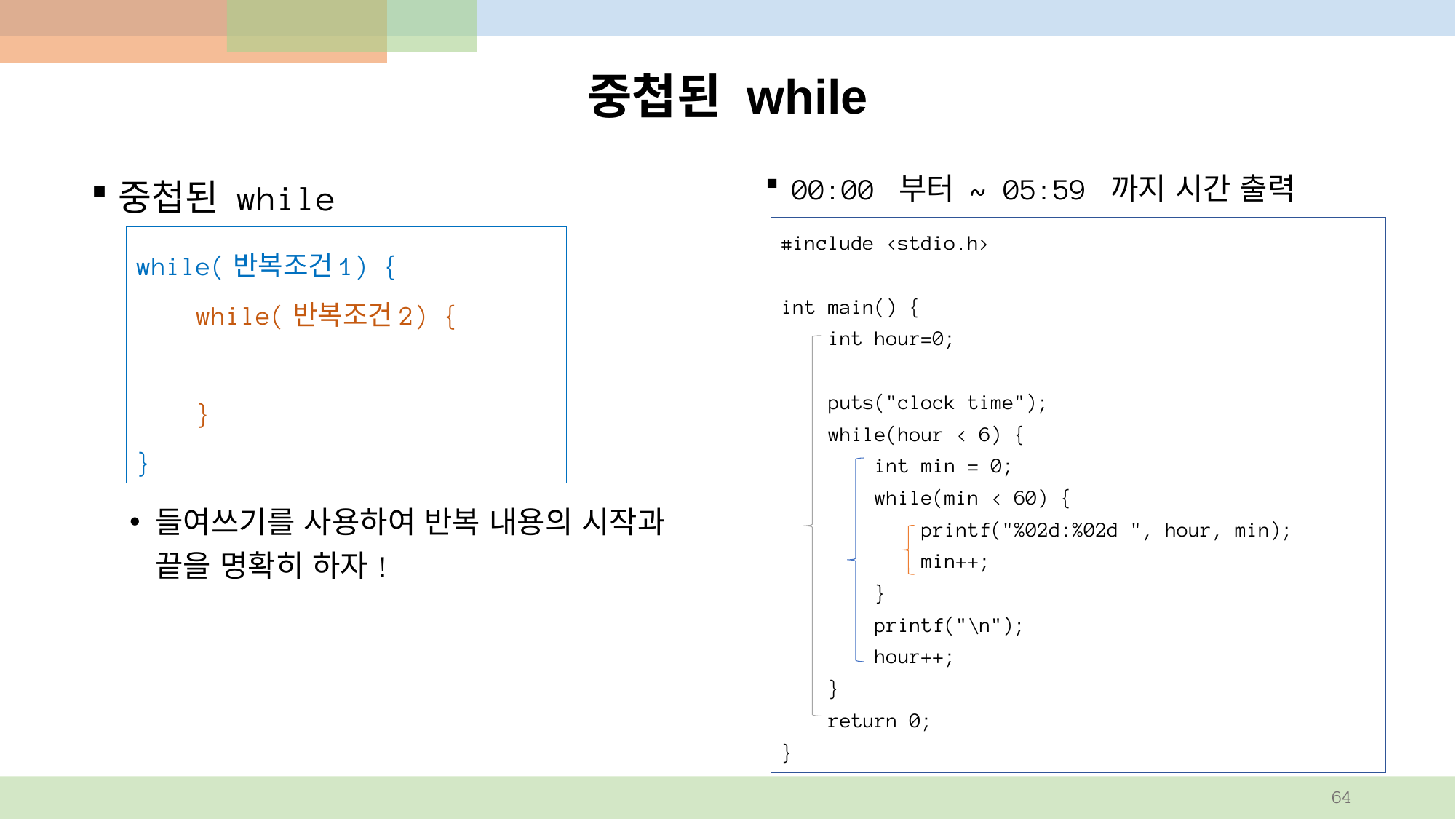

# 중첩된 while
00:00 부터 ~ 05:59 까지 시간 출력
중첩된 while

들여쓰기를 사용하여 반복 내용의 시작과 끝을 명확히 하자!

#include <stdio.h>

int main() {
    int hour=0;

    puts("clock time");
    while(hour < 6) {
        int min = 0;
        while(min < 60) {
            printf("%02d:%02d ", hour, min);
            min++;
        }
        printf("\n");
        hour++;
    }
    return 0;
}
while(반복조건1) {
    while(반복조건2) {

    }
}

64